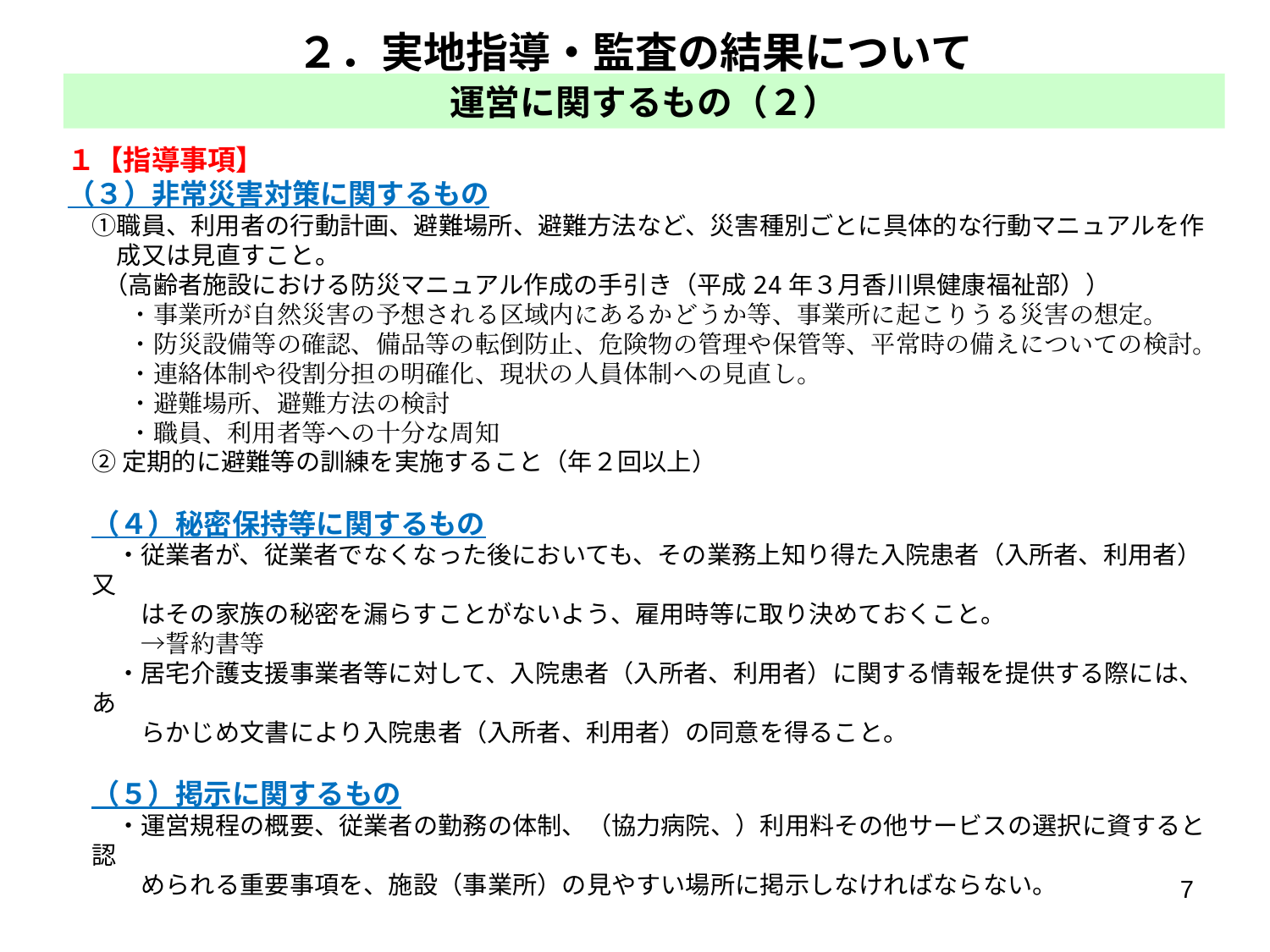

２．実地指導・監査の結果について
運営に関するもの（２）
１【指導事項】
（３）非常災害対策に関するもの
　①職員、利用者の行動計画、避難場所、避難方法など、災害種別ごとに具体的な行動マニュアルを作
　　成又は見直すこと。
（高齢者施設における防災マニュアル作成の手引き（平成24年３月香川県健康福祉部））
　・事業所が自然災害の予想される区域内にあるかどうか等、事業所に起こりうる災害の想定。
　・防災設備等の確認、備品等の転倒防止、危険物の管理や保管等、平常時の備えについての検討。
　・連絡体制や役割分担の明確化、現状の人員体制への見直し。
　・避難場所、避難方法の検討
　・職員、利用者等への十分な周知
②定期的に避難等の訓練を実施すること（年２回以上）

（４）秘密保持等に関するもの
　・従業者が、従業者でなくなった後においても、その業務上知り得た入院患者（入所者、利用者）又
　　はその家族の秘密を漏らすことがないよう、雇用時等に取り決めておくこと。
　　→誓約書等
　・居宅介護支援事業者等に対して、入院患者（入所者、利用者）に関する情報を提供する際には、あ
　　らかじめ文書により入院患者（入所者、利用者）の同意を得ること。

（５）掲示に関するもの
　・運営規程の概要、従業者の勤務の体制、（協力病院、）利用料その他サービスの選択に資すると認
　　められる重要事項を、施設（事業所）の見やすい場所に掲示しなければならない。

7